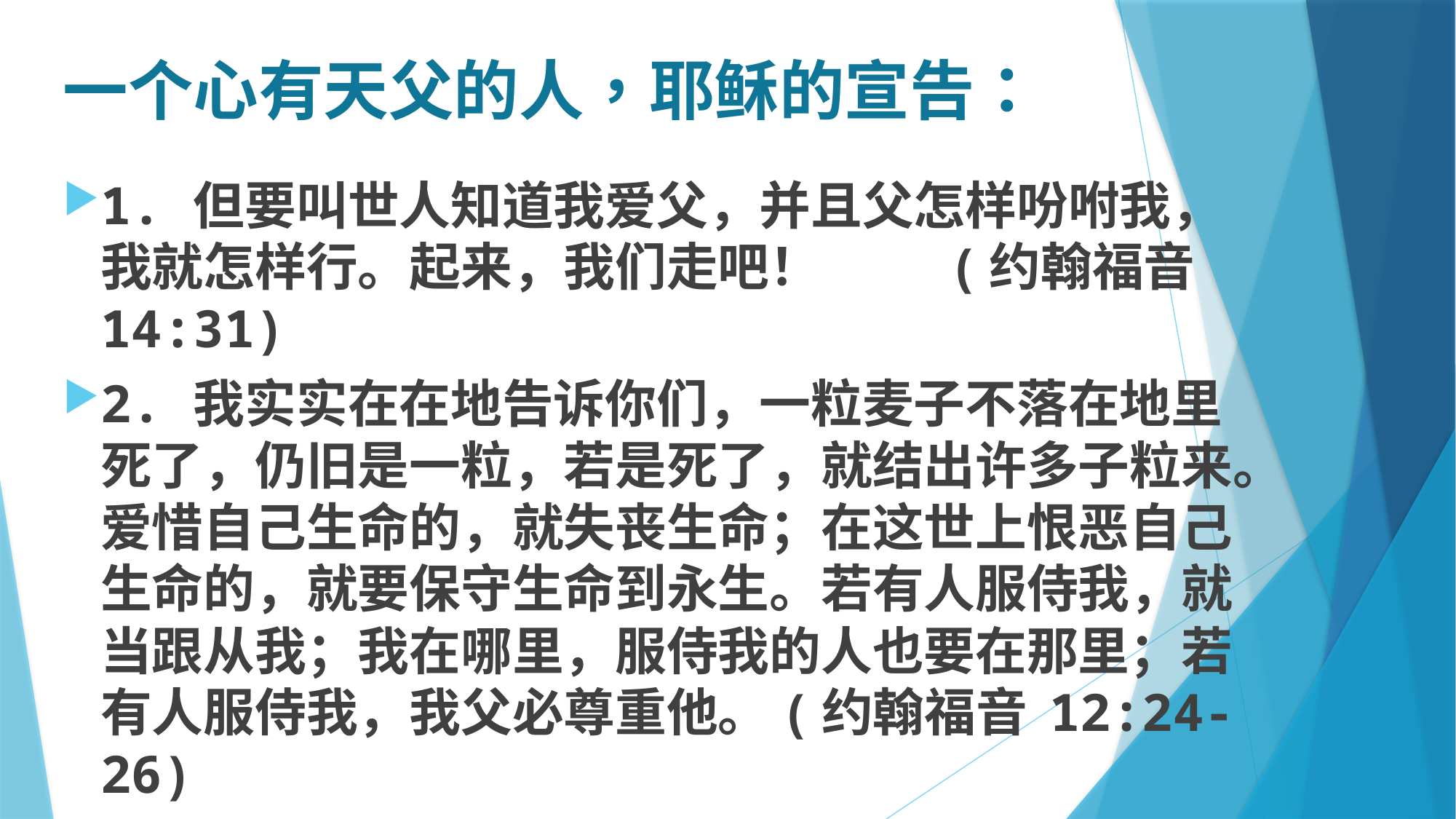

# 一个心有天父的人，耶稣的宣告：
1.	但要叫世人知道我爱父，并且父怎样吩咐我，我就怎样行。起来，我们走吧！          (约翰福音 14:31)
2.	我实实在在地告诉你们，一粒麦子不落在地里死了，仍旧是一粒，若是死了，就结出许多子粒来。爱惜自己生命的，就失丧生命；在这世上恨恶自己生命的，就要保守生命到永生。若有人服侍我，就当跟从我；我在哪里，服侍我的人也要在那里；若有人服侍我，我父必尊重他。(约翰福音 12:24-26)